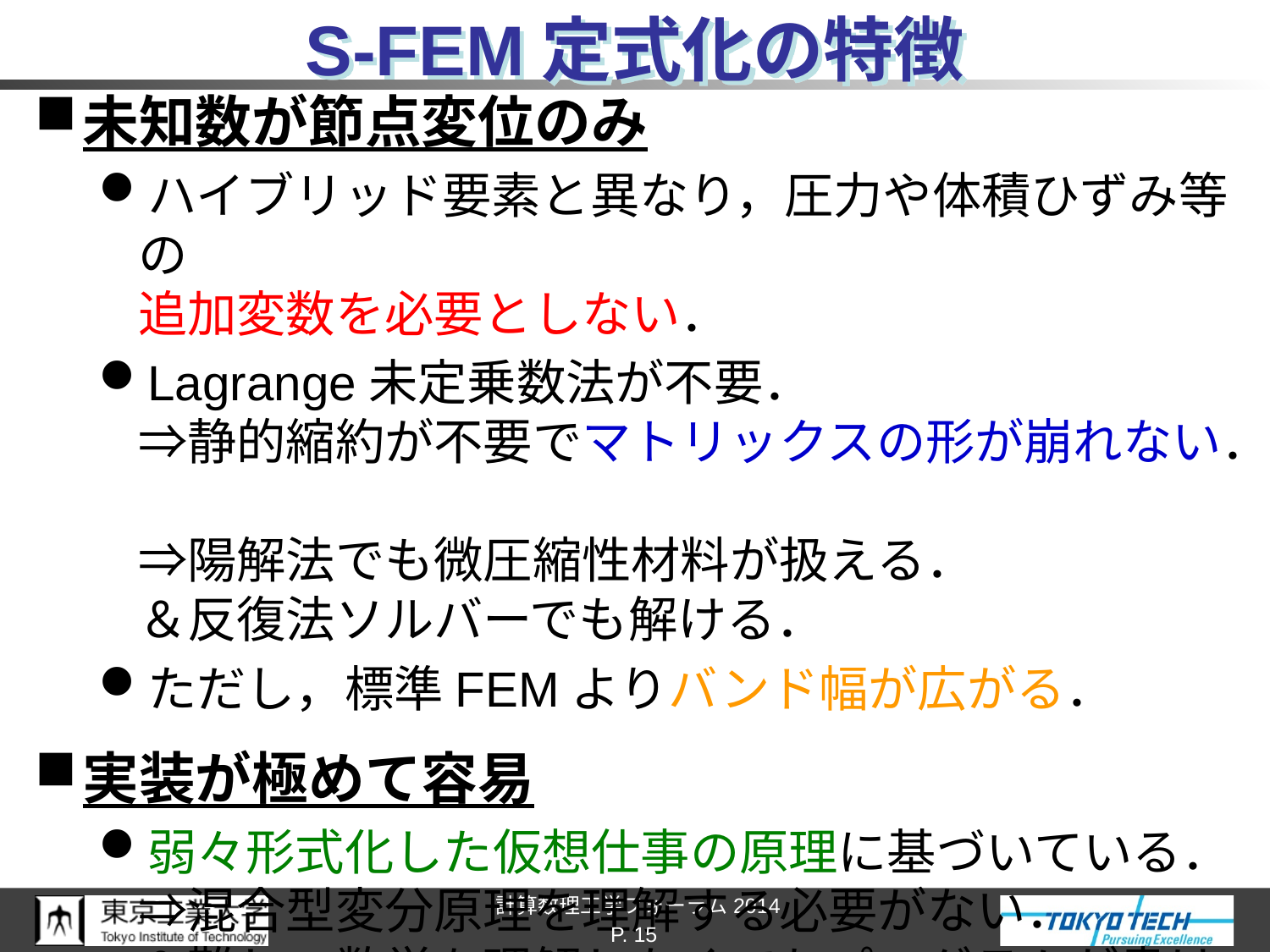

# S-FEM定式化の特徴
未知数が節点変位のみ
ハイブリッド要素と異なり，圧力や体積ひずみ等の
追加変数を必要としない．
Lagrange未定乗数法が不要．
⇒静的縮約が不要でマトリックスの形が崩れない．
⇒陽解法でも微圧縮性材料が扱える．
＆反復法ソルバーでも解ける．
ただし，標準FEMよりバンド幅が広がる．

実装が極めて容易
弱々形式化した仮想仕事の原理に基づいている．
⇒混合型変分原理を理解する必要がない．
＆難しい数学を理解しなくてもプログラムが書ける．
P. 15